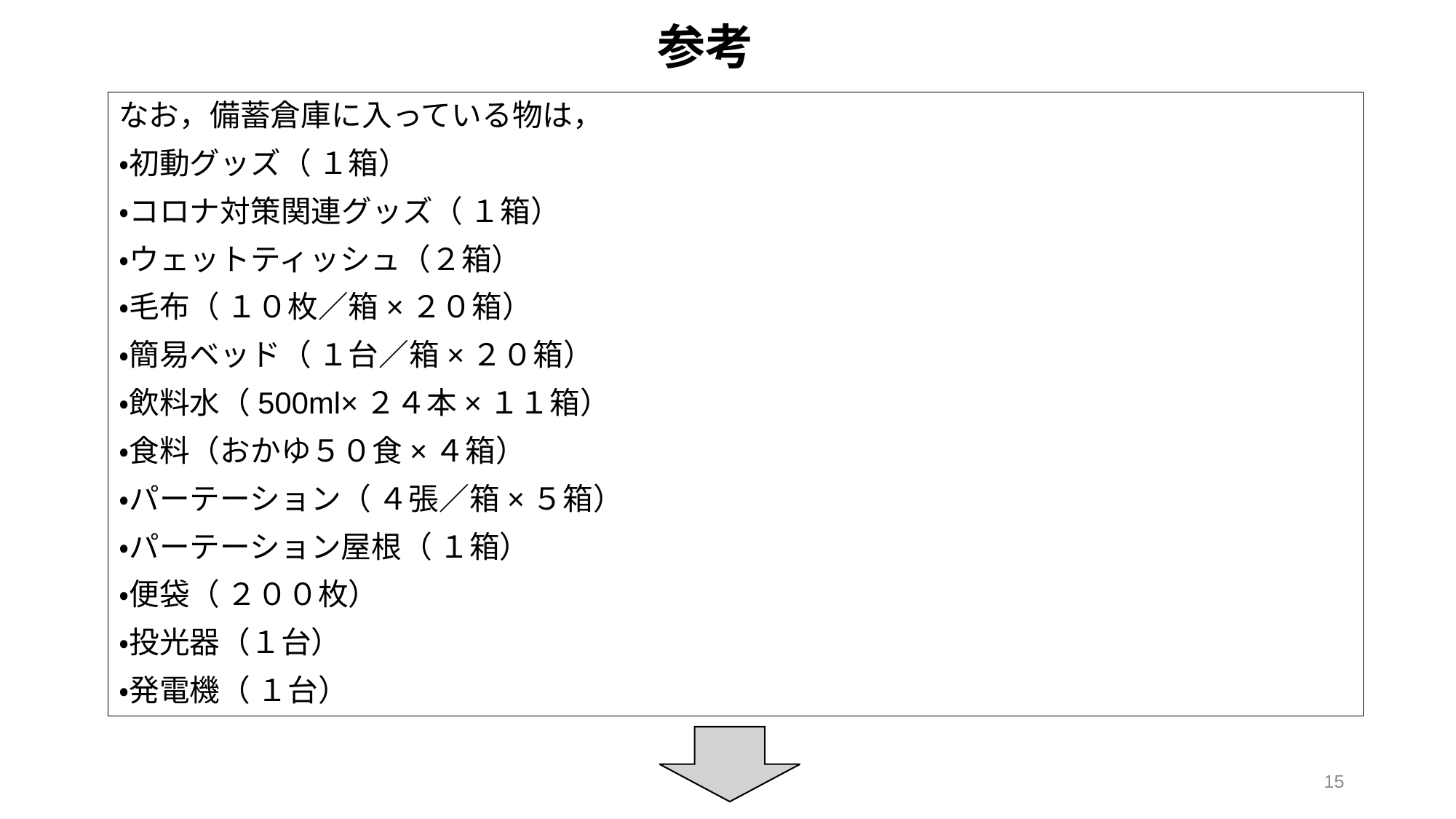

# 参考
なお，備蓄倉庫に入っている物は，
・初動グッズ（ １箱）
・コロナ対策関連グッズ（ １箱）
・ウェットティッシュ（２箱）
・毛布（ １０枚／箱×２０箱）
・簡易ベッド（ １台／箱×２０箱）
・飲料水（500ml×２４本×１１箱）
・食料（おかゆ５０食×４箱）
・パーテーション（ ４張／箱×５箱）
・パーテーション屋根（ １箱）
・便袋（ ２００枚）
・投光器（１台）
・発電機（ １台）

15